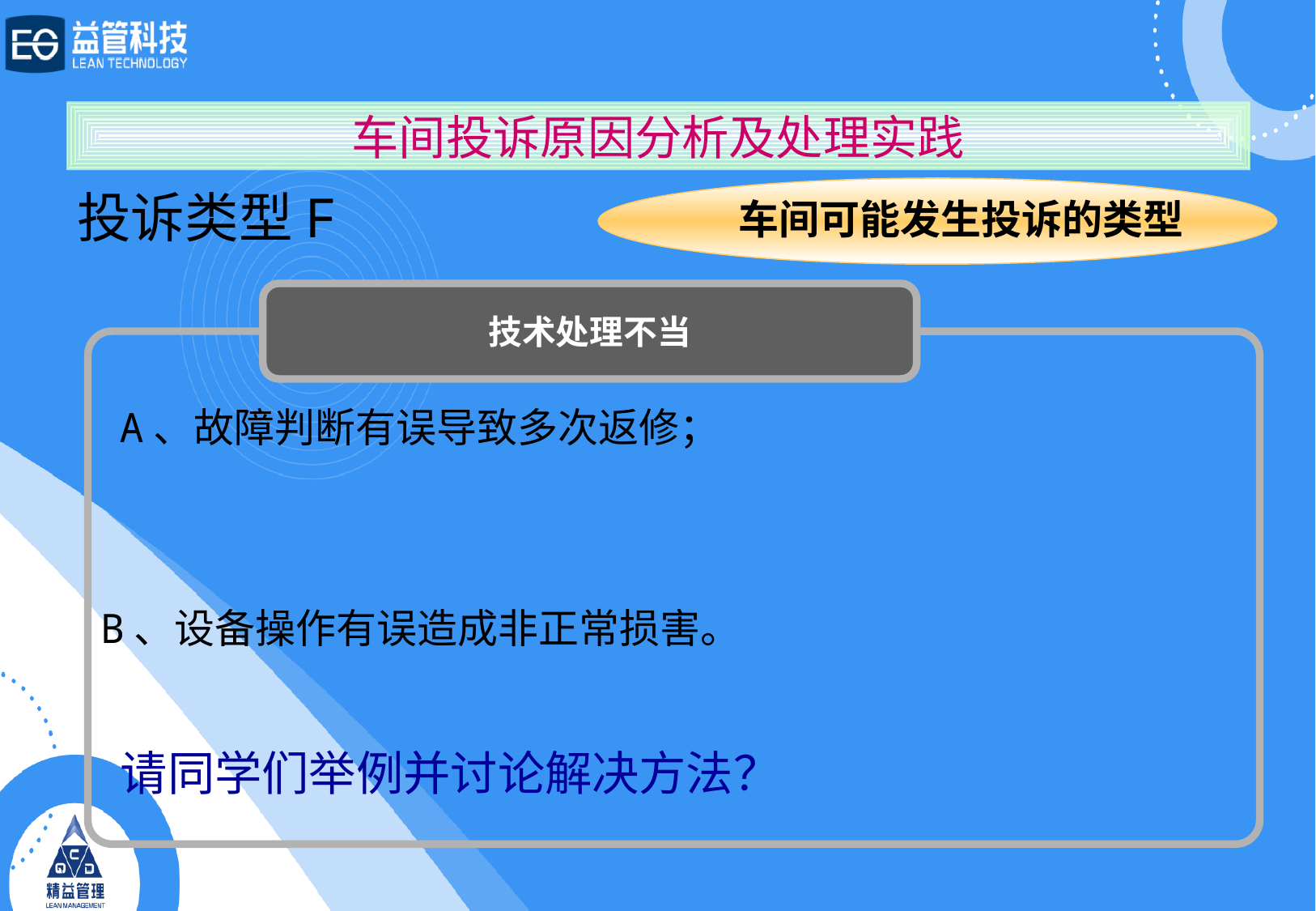

车间投诉原因分析及处理实践
投诉类型F

车间可能发生投诉的类型
技术处理不当

A、故障判断有误导致多次返修；
B、设备操作有误造成非正常损害。
请同学们举例并讨论解决方法？